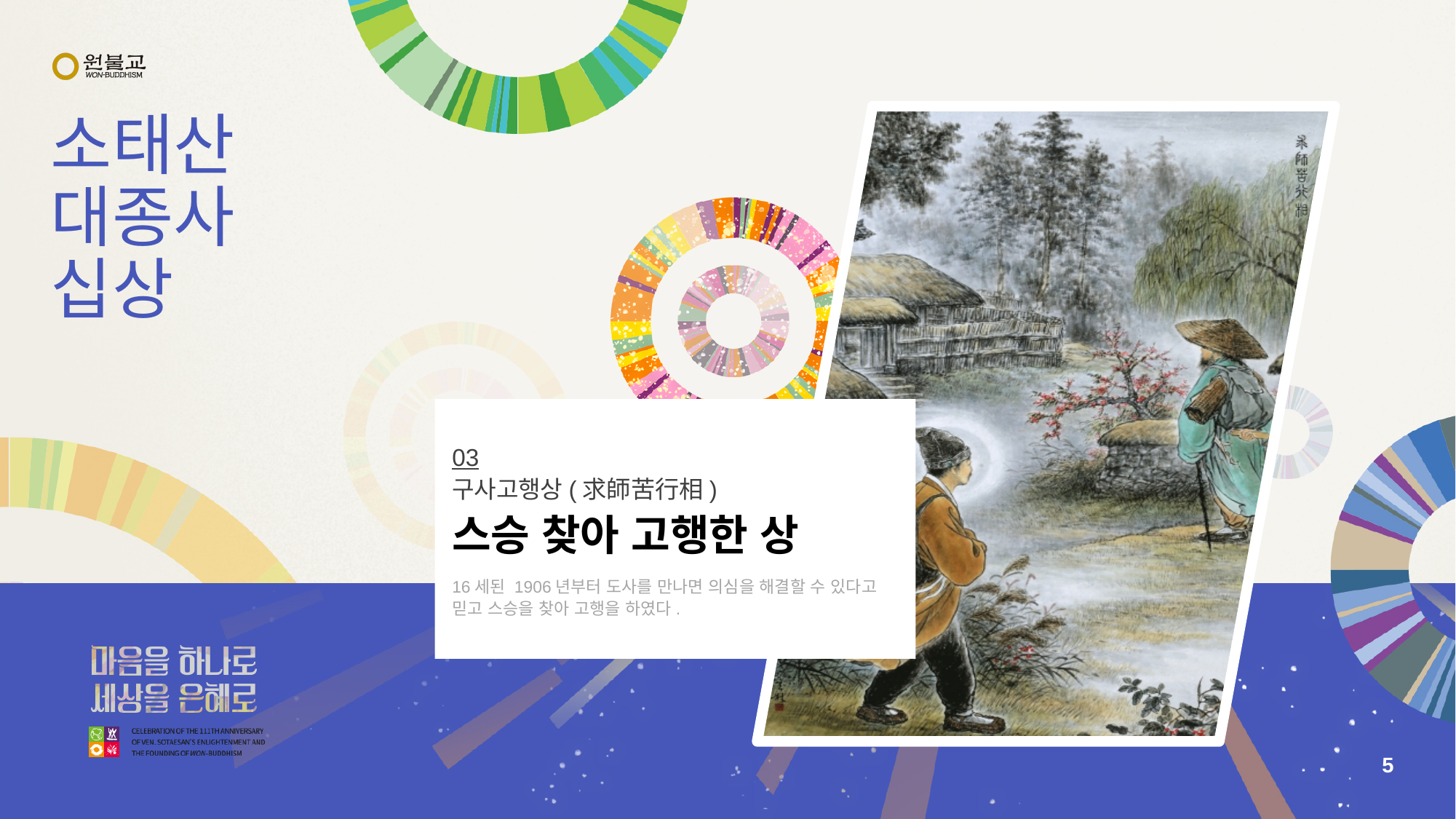

# 소태산 대종사 십상

03
구사고행상(求師苦行相)
스승 찾아 고행한 상
16세된 1906년부터 도사를 만나면 의심을 해결할 수 있다고 믿고 스승을 찾아 고행을 하였다.
5